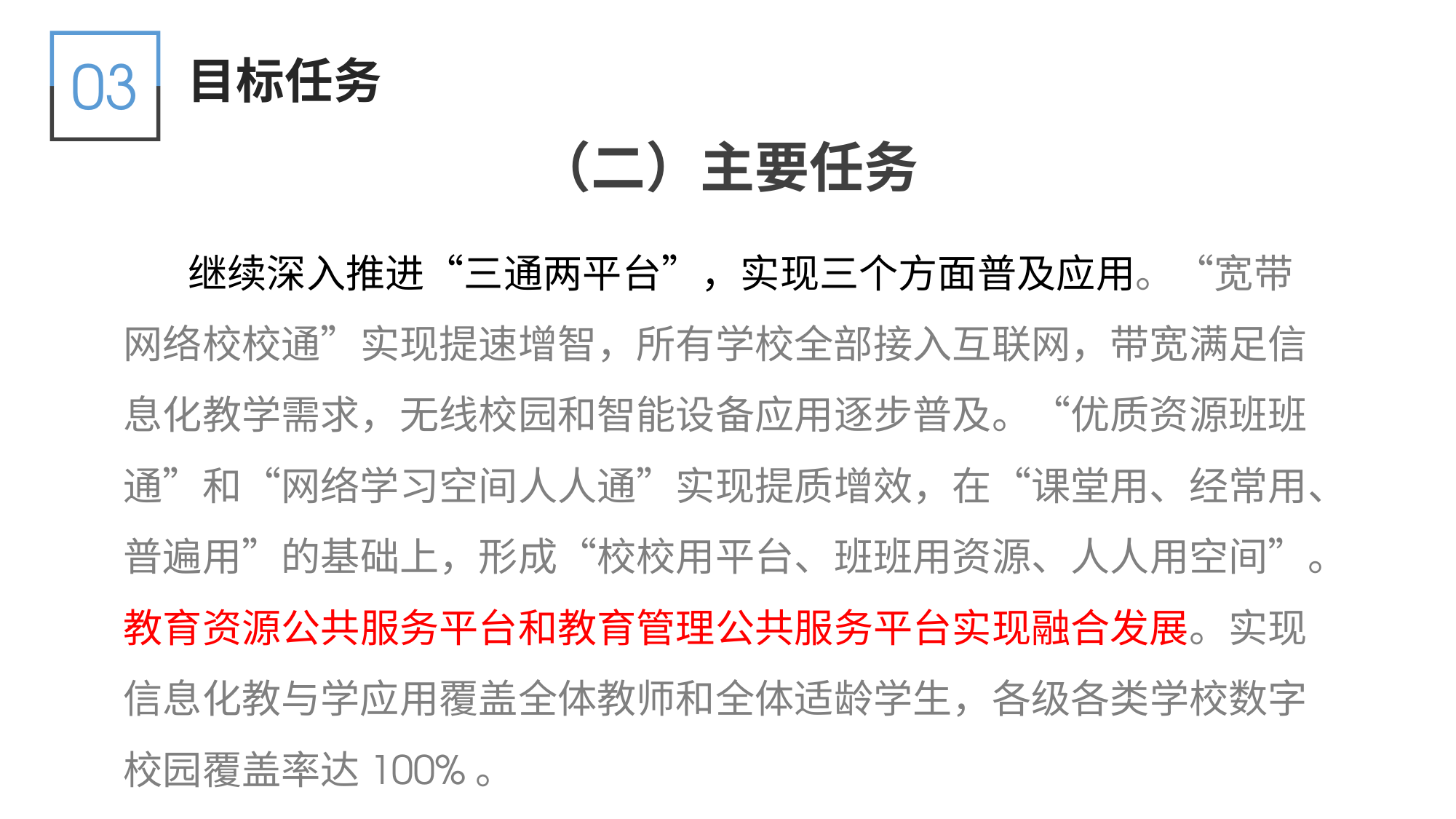

03
目标任务

（二）主要任务
继续深入推进“三通两平台”，实现三个方面普及应用。“宽带网络校校通”实现提速增智，所有学校全部接入互联网，带宽满足信息化教学需求，无线校园和智能设备应用逐步普及。“优质资源班班通”和“网络学习空间人人通”实现提质增效，在“课堂用、经常用、普遍用”的基础上，形成“校校用平台、班班用资源、人人用空间”。教育资源公共服务平台和教育管理公共服务平台实现融合发展。实现信息化教与学应用覆盖全体教师和全体适龄学生，各级各类学校数字校园覆盖率达100%。